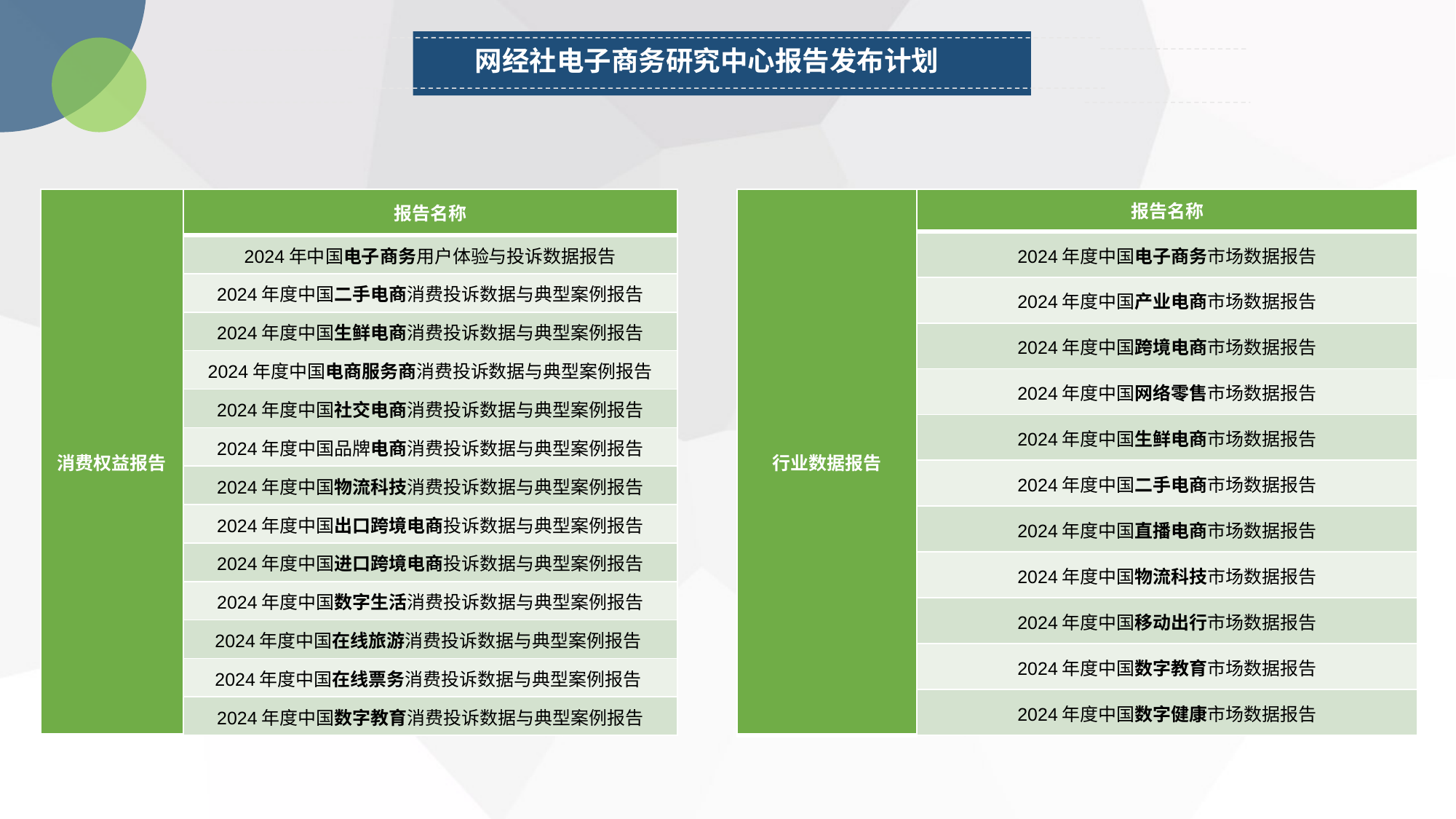

网经社电子商务研究中心报告发布计划
| 消费权益报告 | 报告名称 |
| --- | --- |
|  | 2024年中国电子商务用户体验与投诉数据报告 |
|  | 2024年度中国二手电商消费投诉数据与典型案例报告 |
|  | 2024年度中国生鲜电商消费投诉数据与典型案例报告 |
|  | 2024年度中国电商服务商消费投诉数据与典型案例报告 |
|  | 2024年度中国社交电商消费投诉数据与典型案例报告 |
|  | 2024年度中国品牌电商消费投诉数据与典型案例报告 |
|  | 2024年度中国物流科技消费投诉数据与典型案例报告 |
|  | 2024年度中国出口跨境电商投诉数据与典型案例报告 |
|  | 2024年度中国进口跨境电商投诉数据与典型案例报告 |
|  | 2024年度中国数字生活消费投诉数据与典型案例报告 |
|  | 2024年度中国在线旅游消费投诉数据与典型案例报告 |
|  | 2024年度中国在线票务消费投诉数据与典型案例报告 |
|  | 2024年度中国数字教育消费投诉数据与典型案例报告 |
| 行业数据报告 | 报告名称 |
| --- | --- |
|  | 2024年度中国电子商务市场数据报告 |
|  | 2024年度中国产业电商市场数据报告 |
|  | 2024年度中国跨境电商市场数据报告 |
|  | 2024年度中国网络零售市场数据报告 |
|  | 2024年度中国生鲜电商市场数据报告 |
|  | 2024年度中国二手电商市场数据报告 |
|  | 2024年度中国直播电商市场数据报告 |
|  | 2024年度中国物流科技市场数据报告 |
|  | 2024年度中国移动出行市场数据报告 |
|  | 2024年度中国数字教育市场数据报告 |
|  | 2024年度中国数字健康市场数据报告 |